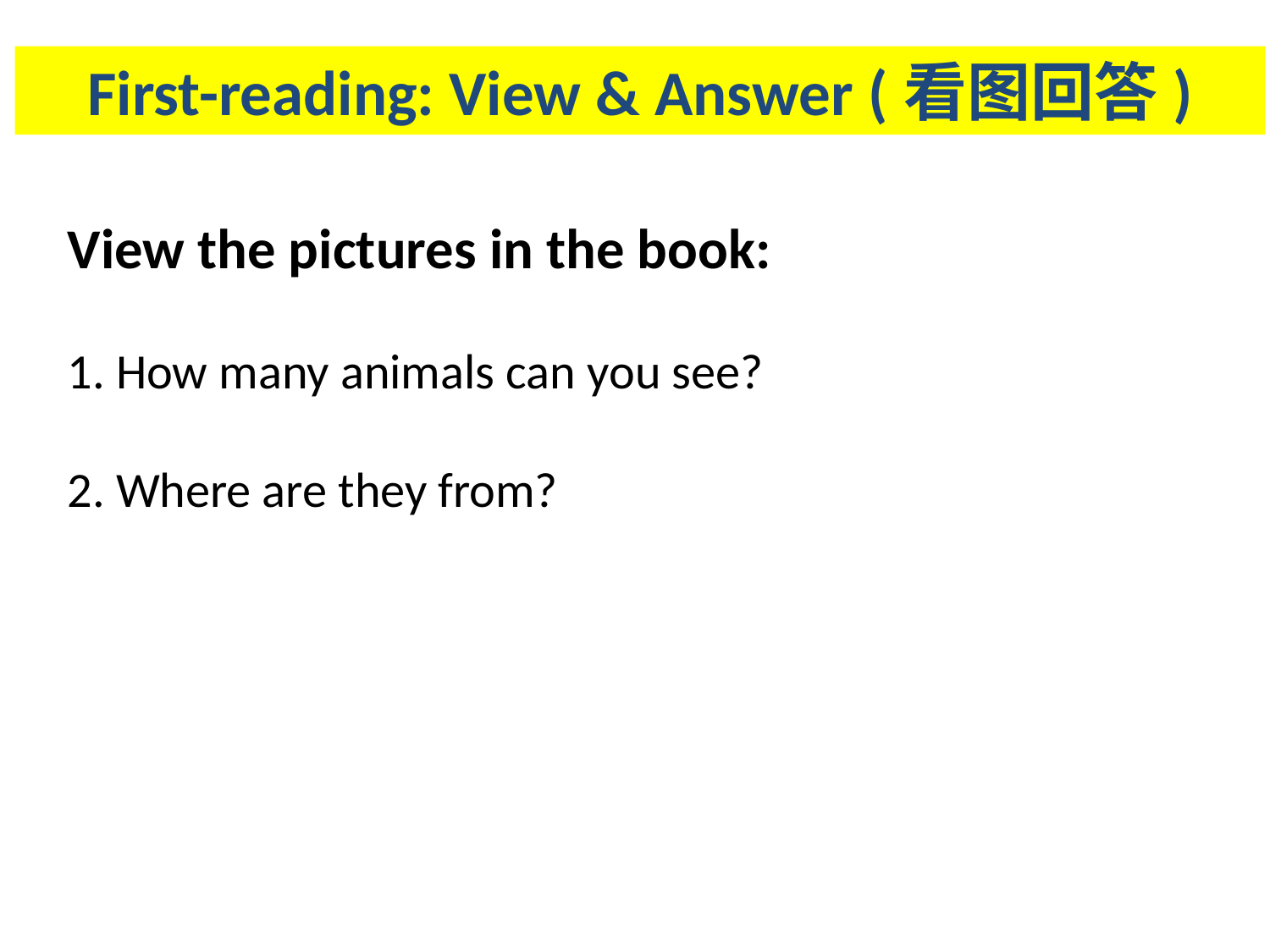

First-reading: View & Answer (看图回答)
View the pictures in the book:

1. How many animals can you see?

2. Where are they from?